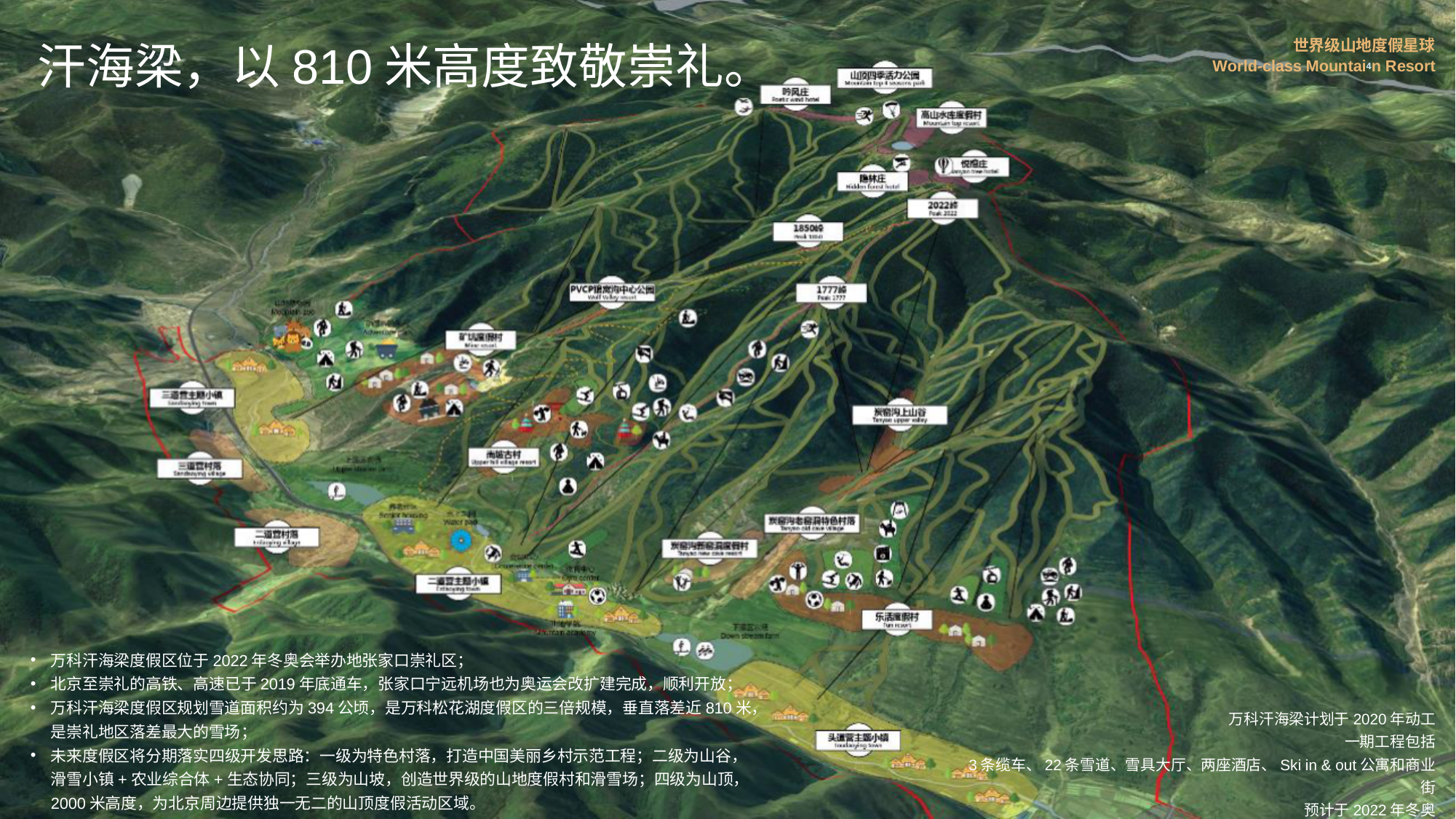

世界级山地度假星球 World-class Mountai4n Resort
汗海梁，以810米高度致敬崇礼。
万科汗海梁度假区位于2022年冬奥会举办地张家口崇礼区；
北京至崇礼的高铁、高速已于2019年底通车，张家口宁远机场也为奥运会改扩建完成，顺利开放；
万科汗海梁度假区规划雪道面积约为394公顷，是万科松花湖度假区的三倍规模，垂直落差近810米，是崇礼地区落差最大的雪场；
未来度假区将分期落实四级开发思路：一级为特色村落，打造中国美丽乡村示范工程；二级为山谷，滑雪小镇+农业综合体+生态协同；三级为山坡，创造世界级的山地度假村和滑雪场；四级为山顶，2000米高度，为北京周边提供独一无二的山顶度假活动区域。
万科汗海梁计划于2020年动工
一期工程包括 3条缆车、22条雪道、雪具大厅、两座酒店、Ski in & out公寓和商业街
预计于2022年冬奥会前开业运营